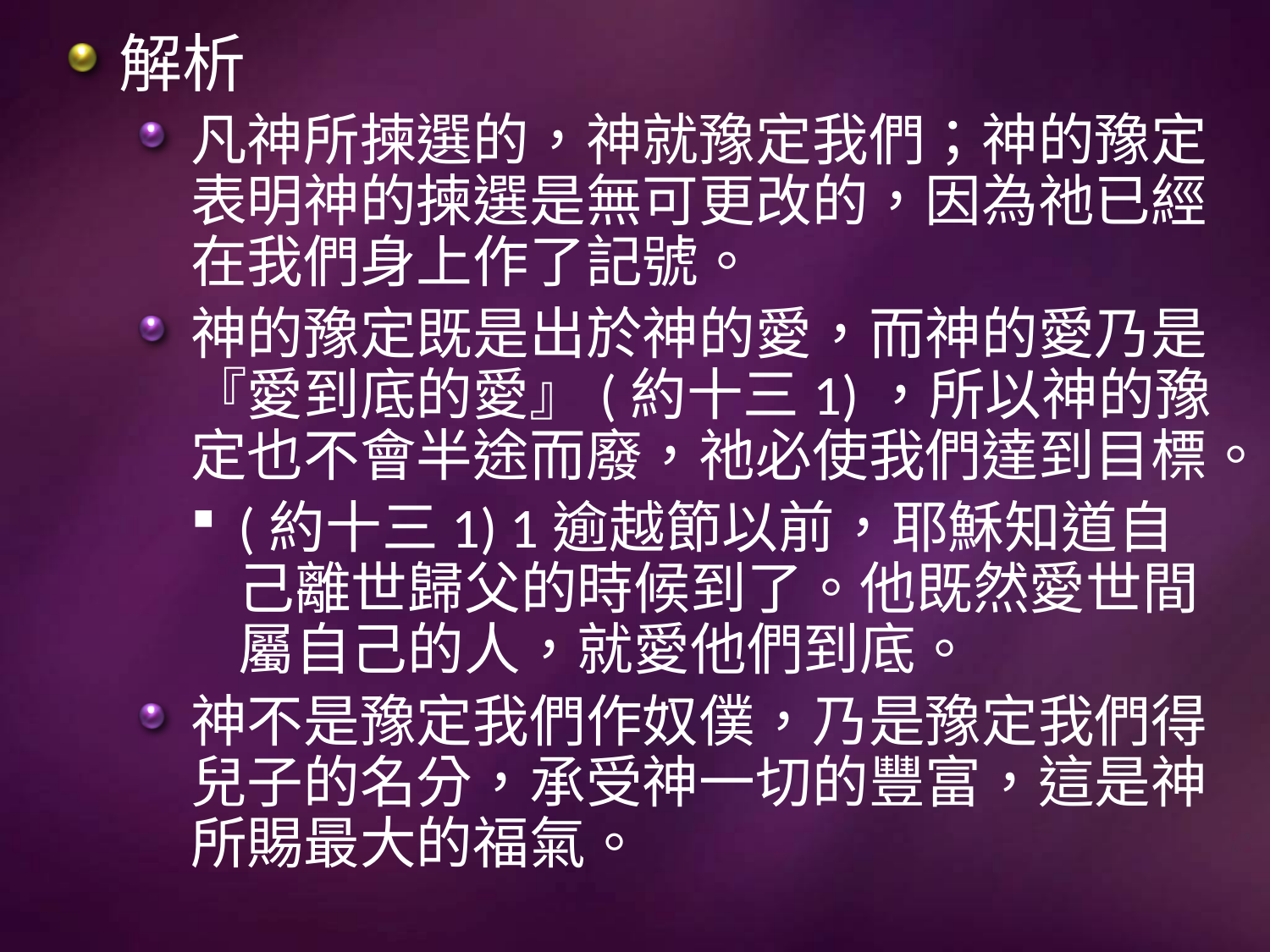

解析
凡神所揀選的，神就豫定我們；神的豫定表明神的揀選是無可更改的，因為祂已經在我們身上作了記號。
神的豫定既是出於神的愛，而神的愛乃是『愛到底的愛』(約十三1)，所以神的豫定也不會半途而廢，祂必使我們達到目標。
(約十三1) 1逾越節以前，耶穌知道自己離世歸父的時候到了。他既然愛世間屬自己的人，就愛他們到底。
神不是豫定我們作奴僕，乃是豫定我們得兒子的名分，承受神一切的豐富，這是神所賜最大的福氣。